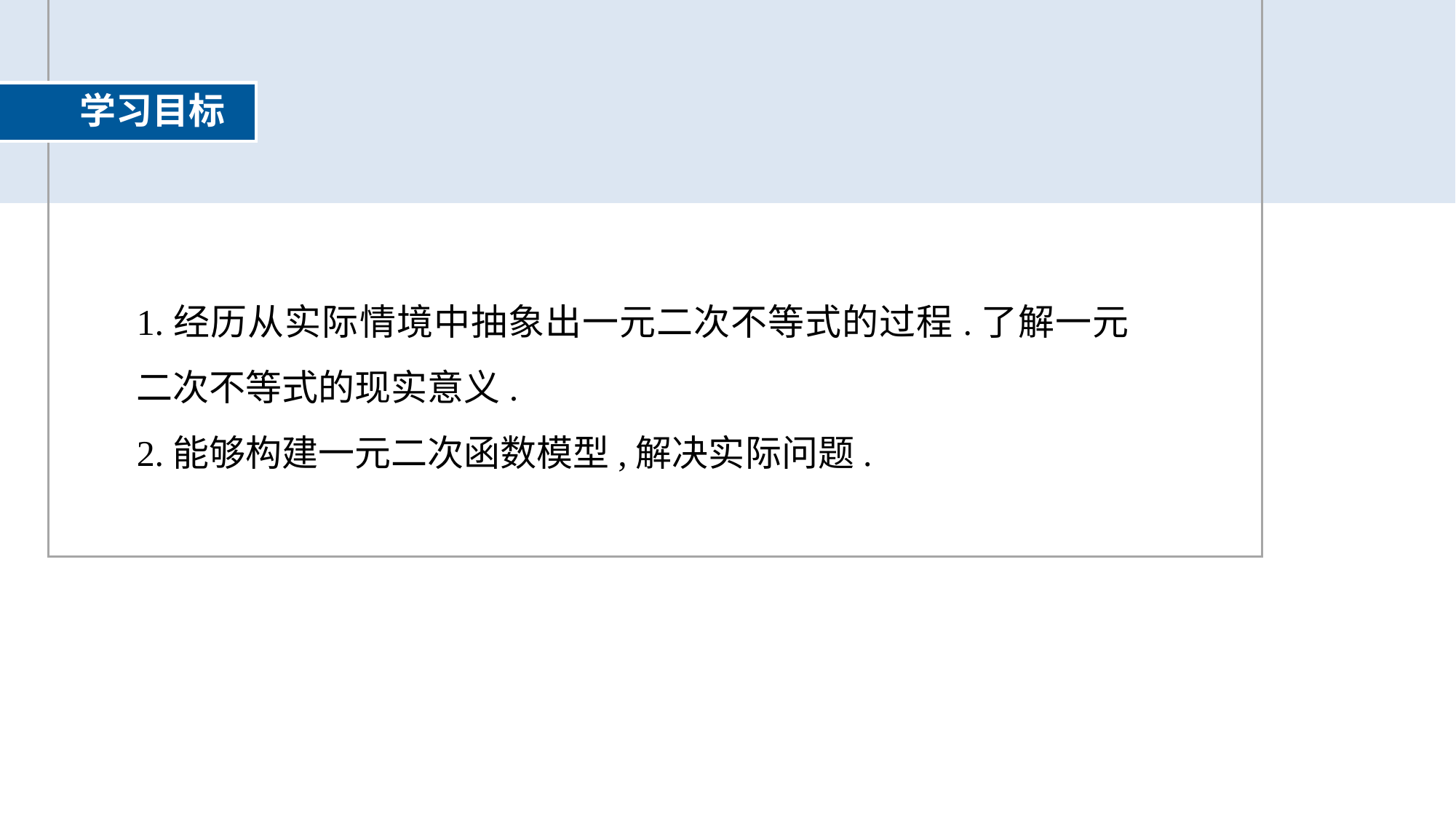

学习目标

1.经历从实际情境中抽象出一元二次不等式的过程.了解一元二次不等式的现实意义.
2.能够构建一元二次函数模型,解决实际问题.